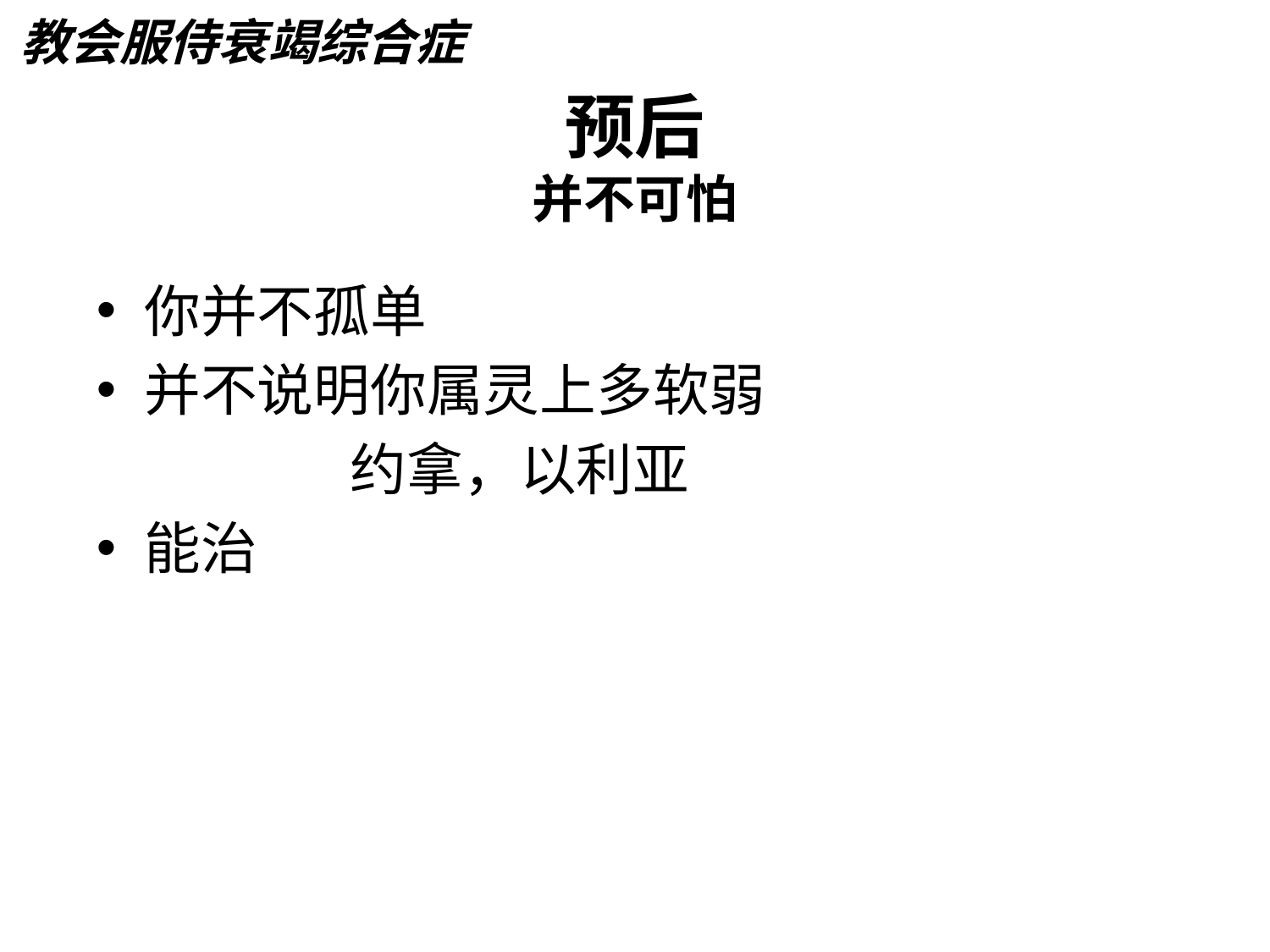

教会服侍衰竭综合症
# 预后 并不可怕
你并不孤单
并不说明你属灵上多软弱
		约拿，以利亚
能治